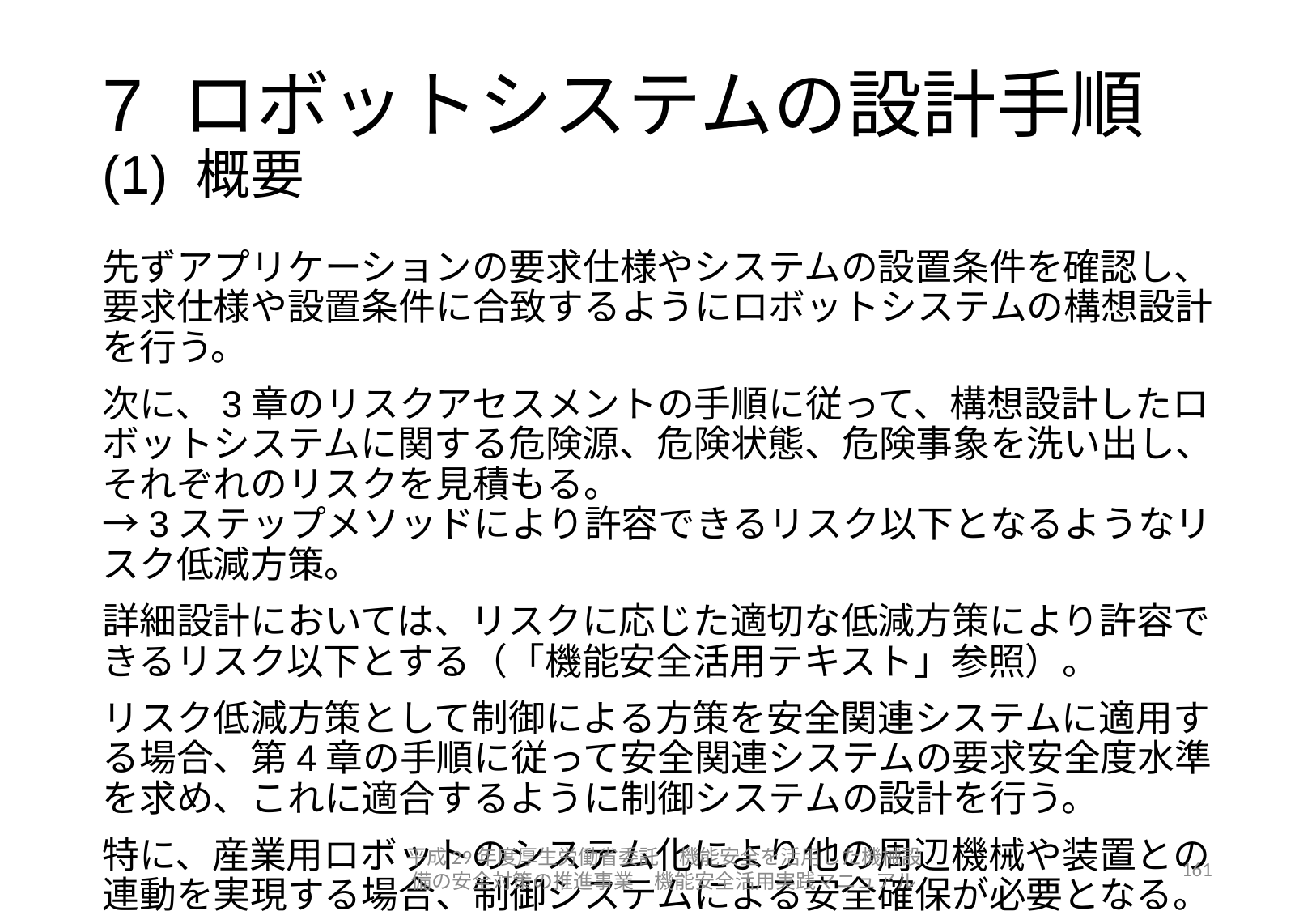

# 7 ロボットシステムの設計手順 (1) 概要
先ずアプリケーションの要求仕様やシステムの設置条件を確認し、要求仕様や設置条件に合致するようにロボットシステムの構想設計を行う。
次に、3章のリスクアセスメントの手順に従って、構想設計したロボットシステムに関する危険源、危険状態、危険事象を洗い出し、それぞれのリスクを見積もる。
→3ステップメソッドにより許容できるリスク以下となるようなリスク低減方策。
詳細設計においては、リスクに応じた適切な低減方策により許容できるリスク以下とする（「機能安全活用テキスト」参照）。
リスク低減方策として制御による方策を安全関連システムに適用する場合、第4章の手順に従って安全関連システムの要求安全度水準を求め、これに適合するように制御システムの設計を行う。
特に、産業用ロボットのシステム化により他の周辺機械や装置との連動を実現する場合、制御システムによる安全確保が必要となる。
また、作業者がロボットと動作空間を共有する協働作業ロボットシステムを構築する場合、エンドエフェクタや周辺装置を含め本質的に危害のおそれがないシステムである場合を除き、安全制御によるリスク低減が不可欠となる。
平成29年度厚生労働省委託　機能安全を活用した機械設備の安全対策の推進事業　機能安全活用実践マニュアル
161